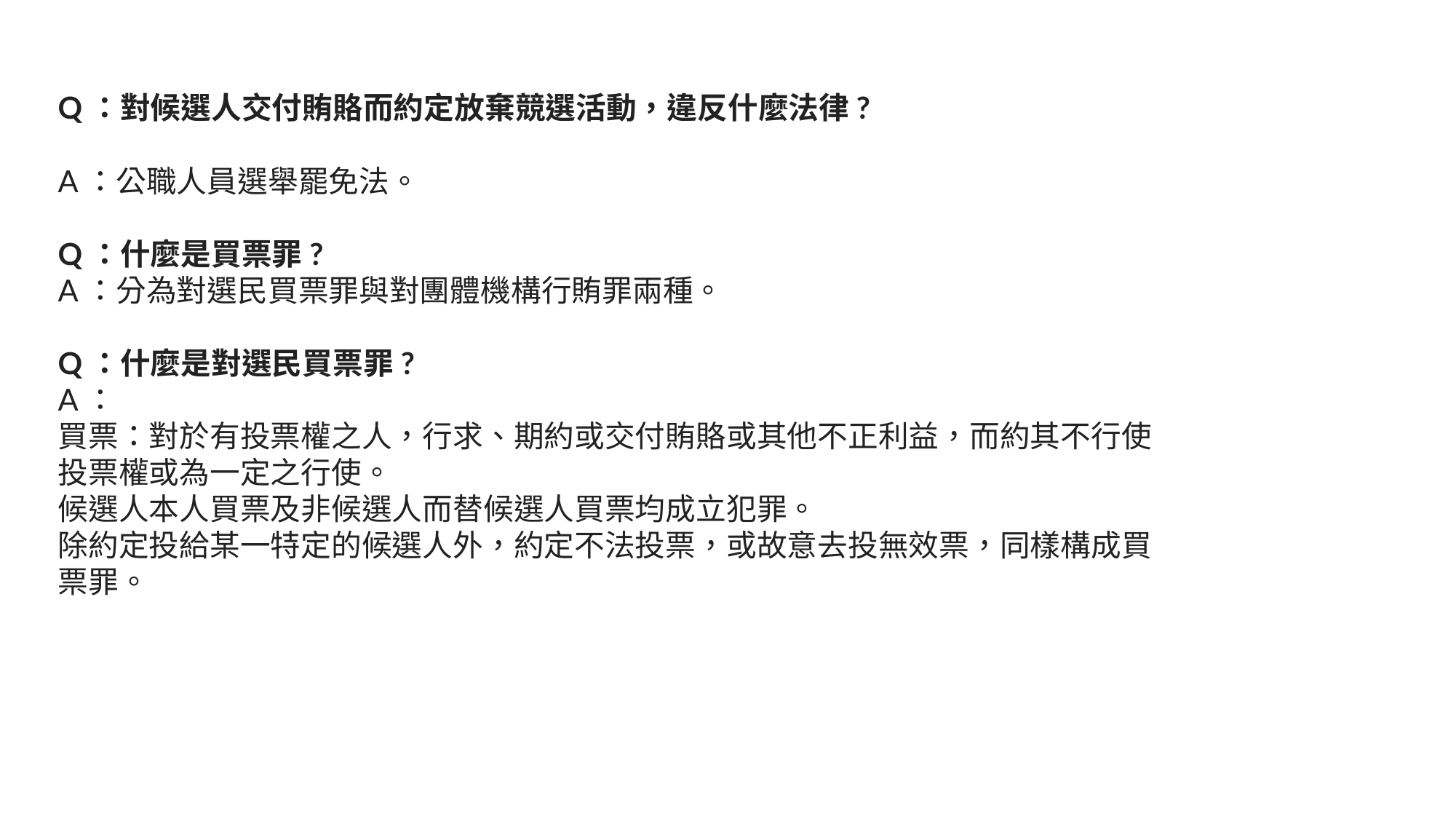

Q：對候選人交付賄賂而約定放棄競選活動，違反什麼法律?
A：公職人員選舉罷免法。

Q：什麼是買票罪?
A：分為對選民買票罪與對團體機構行賄罪兩種。

Q：什麼是對選民買票罪?
A：
買票：對於有投票權之人，行求、期約或交付賄賂或其他不正利益，而約其不行使投票權或為一定之行使。
候選人本人買票及非候選人而替候選人買票均成立犯罪。
除約定投給某一特定的候選人外，約定不法投票，或故意去投無效票，同樣構成買票罪。